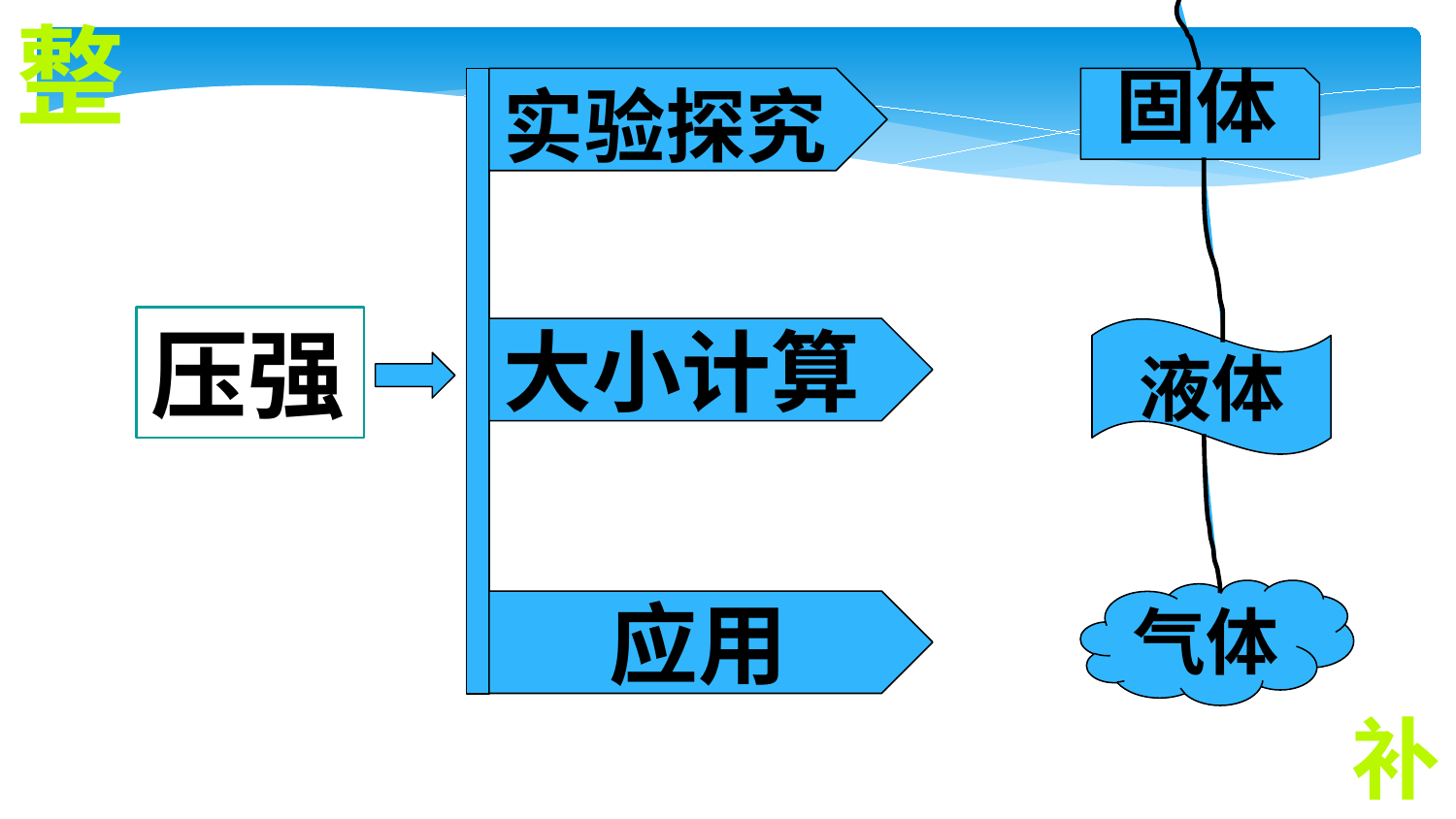

整

固体

液体

气体
实验探究

压强
大小计算

应用
补